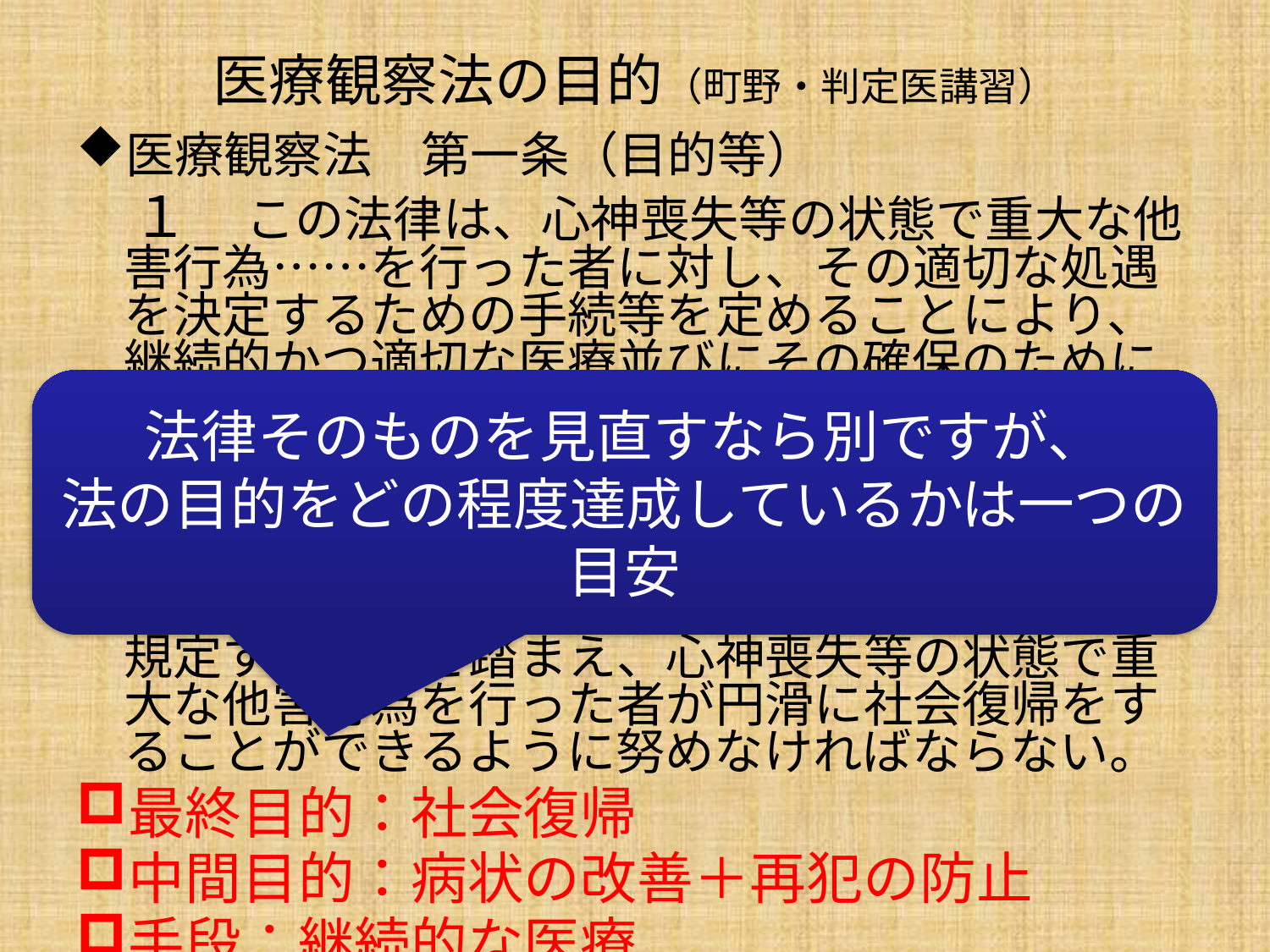

# 医療観察法の目的（町野・判定医講習）
医療観察法　第一条（目的等）
　１　この法律は、心神喪失等の状態で重大な他害行為……を行った者に対し、その適切な処遇を決定するための手続等を定めることにより、継続的かつ適切な医療並びにその確保のために必要な観察及び指導を行うことによって、その病状の改善及びこれに伴う同様の行為の再発の防止を図り、もってその社会復帰を促進することを目的とする。
 　２　この法律による処遇に携わる者は、前項に規定する目的を踏まえ、心神喪失等の状態で重大な他害行為を行った者が円滑に社会復帰をすることができるように努めなければならない。
最終目的：社会復帰
中間目的：病状の改善＋再犯の防止
手段：継続的な医療

法律そのものを見直すなら別ですが、
法の目的をどの程度達成しているかは一つの目安